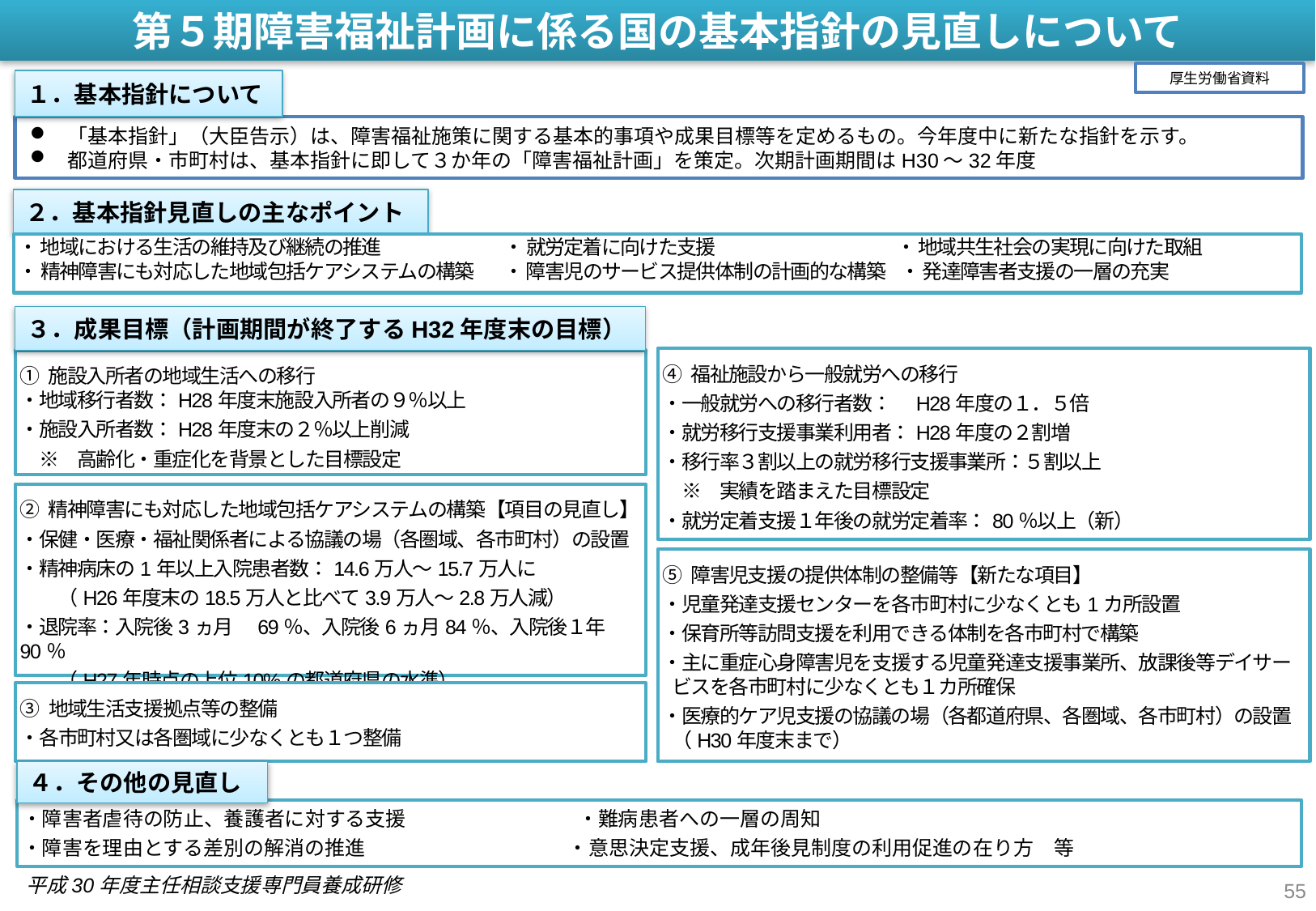

第５期障害福祉計画に係る国の基本指針の見直しについて
厚生労働省資料
１．基本指針について
「基本指針」（大臣告示）は、障害福祉施策に関する基本的事項や成果目標等を定めるもの。今年度中に新たな指針を示す。
都道府県・市町村は、基本指針に即して３か年の「障害福祉計画」を策定。次期計画期間はH30～32年度
２．基本指針見直しの主なポイント
・ 地域における生活の維持及び継続の推進  	・ 就労定着に向けた支援		         ・ 地域共生社会の実現に向けた取組
・ 精神障害にも対応した地域包括ケアシステムの構築	・ 障害児のサービス提供体制の計画的な構築     ・ 発達障害者支援の一層の充実
３．成果目標（計画期間が終了するH32年度末の目標）
④ 福祉施設から一般就労への移行
・一般就労への移行者数：　H28年度の１．５倍
・就労移行支援事業利用者：H28年度の２割増
・移行率３割以上の就労移行支援事業所：５割以上
　※　実績を踏まえた目標設定
・就労定着支援１年後の就労定着率：80％以上（新）
① 施設入所者の地域生活への移行
・地域移行者数：H28年度末施設入所者の９％以上
・施設入所者数：H28年度末の２％以上削減
　※　高齢化・重症化を背景とした目標設定
② 精神障害にも対応した地域包括ケアシステムの構築【項目の見直し】
・保健・医療・福祉関係者による協議の場（各圏域、各市町村）の設置
・精神病床の1年以上入院患者数：14.6万人～15.7万人に
　　（H26年度末の18.5万人と比べて3.9万人～2.8万人減）
・退院率：入院後3ヵ月　69％、入院後6ヵ月84％、入院後１年90％
　　（H27年時点の上位10%の都道府県の水準）
⑤ 障害児支援の提供体制の整備等【新たな項目】
・児童発達支援センターを各市町村に少なくとも1カ所設置
・保育所等訪問支援を利用できる体制を各市町村で構築
・主に重症心身障害児を支援する児童発達支援事業所、放課後等デイサービスを各市町村に少なくとも１カ所確保
・医療的ケア児支援の協議の場（各都道府県、各圏域、各市町村）の設置（H30年度末まで）
③ 地域生活支援拠点等の整備
・各市町村又は各圏域に少なくとも１つ整備
４．その他の見直し
・障害者虐待の防止、養護者に対する支援                        　　　 ・難病患者への一層の周知
・障害を理由とする差別の解消の推進                              　　　  ・意思決定支援、成年後見制度の利用促進の在り方　等
55
平成30年度主任相談支援専門員養成研修